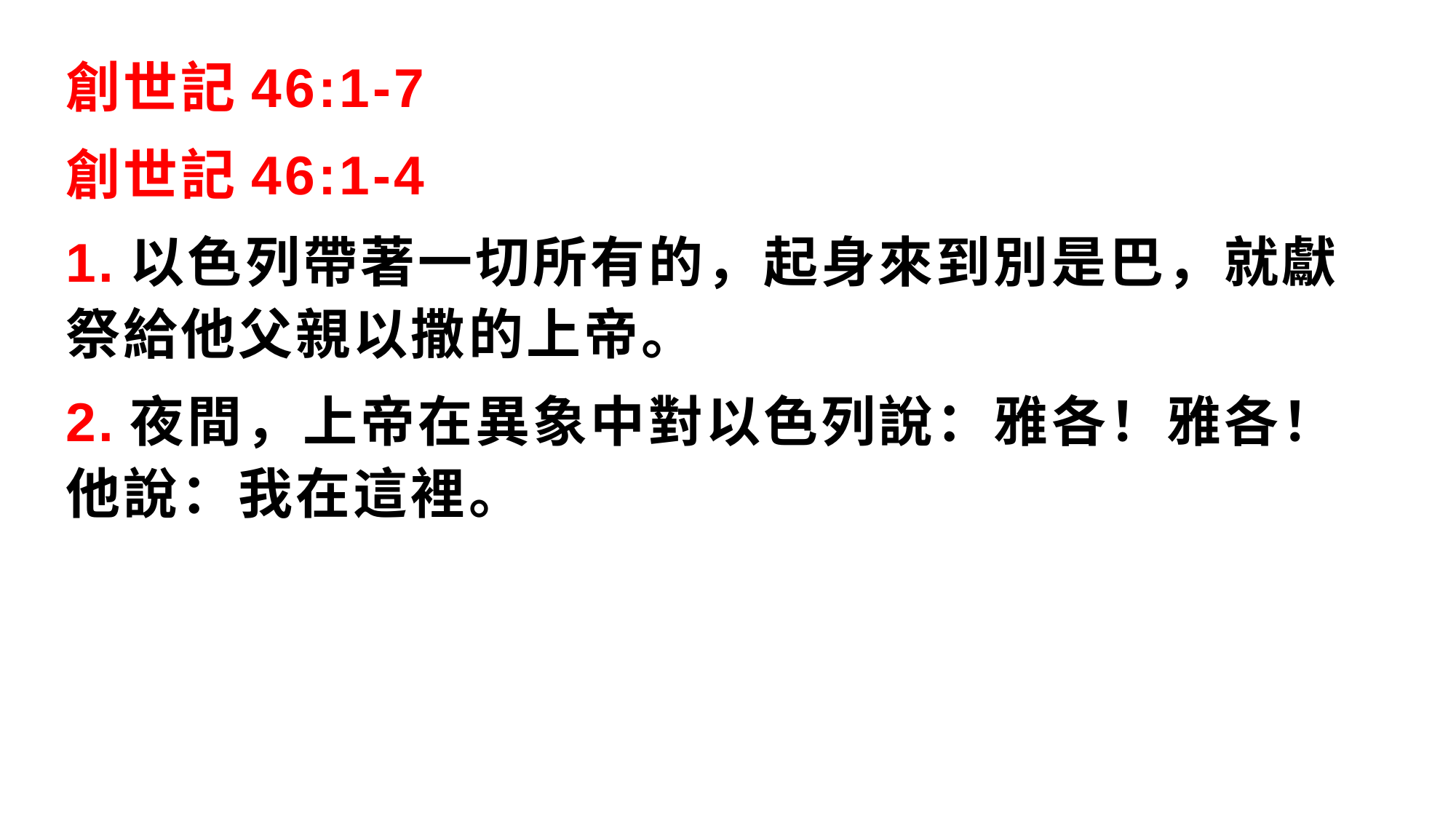

創世記46:1-7
創世記46:1-4
1.以色列帶著一切所有的，起身來到別是巴，就獻祭給他父親以撒的上帝。
2.夜間，上帝在異象中對以色列說：雅各！雅各！他說：我在這裡。